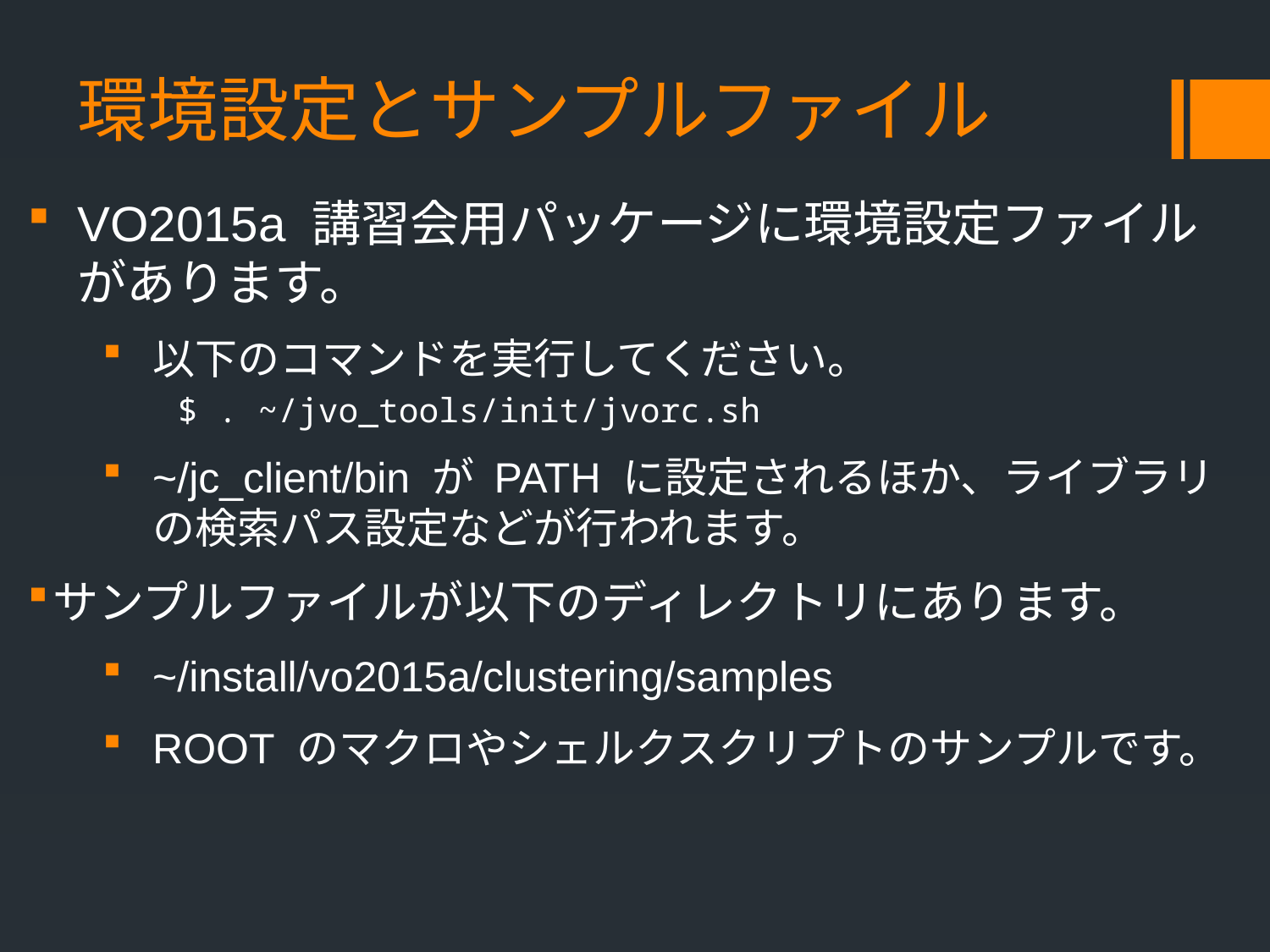

# 環境設定とサンプルファイル
VO2015a 講習会用パッケージに環境設定ファイルがあります。
以下のコマンドを実行してください。
$ . ~/jvo_tools/init/jvorc.sh
~/jc_client/bin が PATH に設定されるほか、ライブラリの検索パス設定などが行われます。
サンプルファイルが以下のディレクトリにあります。
~/install/vo2015a/clustering/samples
ROOT のマクロやシェルクスクリプトのサンプルです。